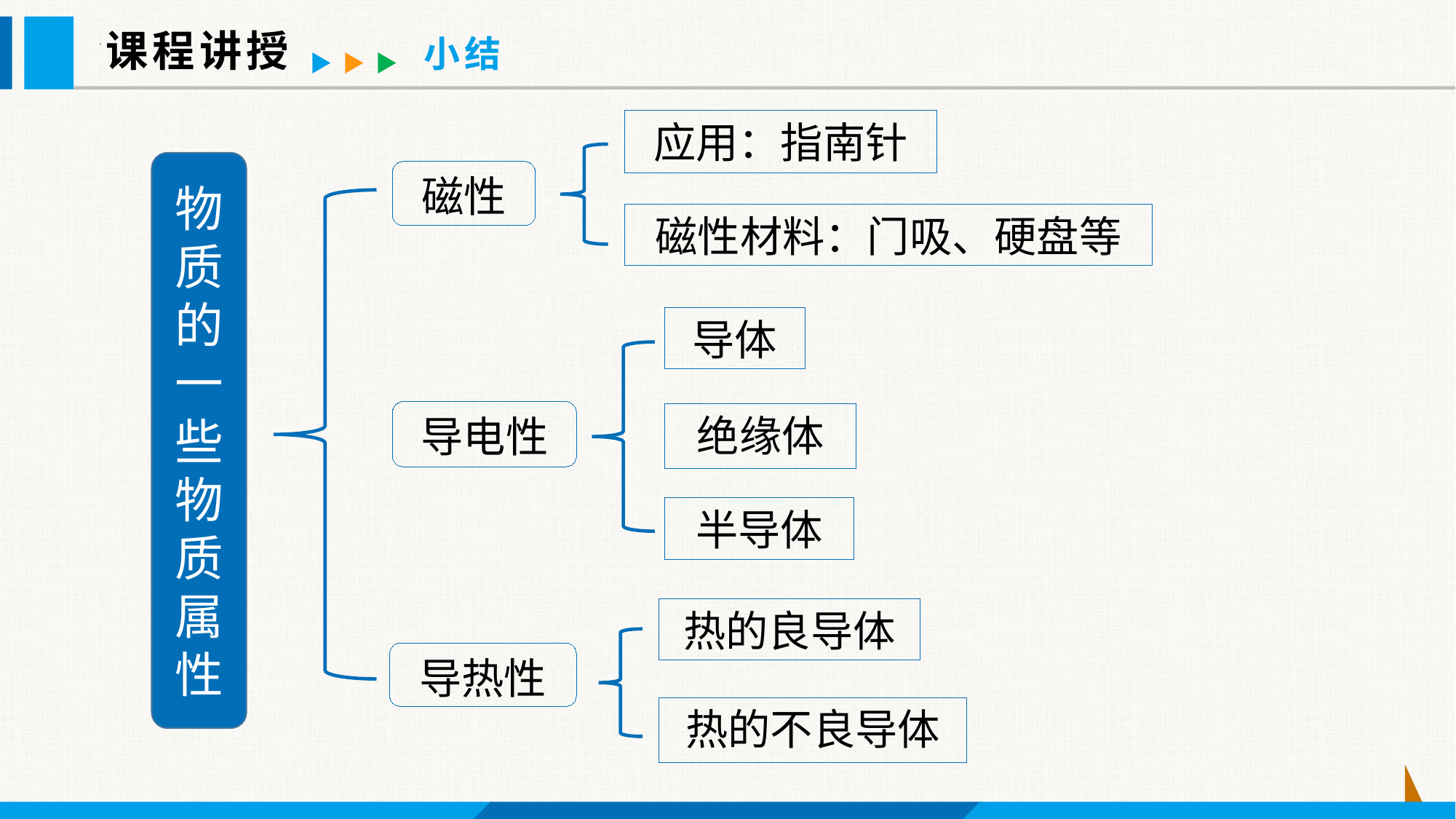

课程讲授
小结

应用：指南针

物质的一些物质属性
磁性

磁性材料：门吸、硬盘等
导体

导电性
绝缘体
半导体
热的良导体

导热性
热的不良导体